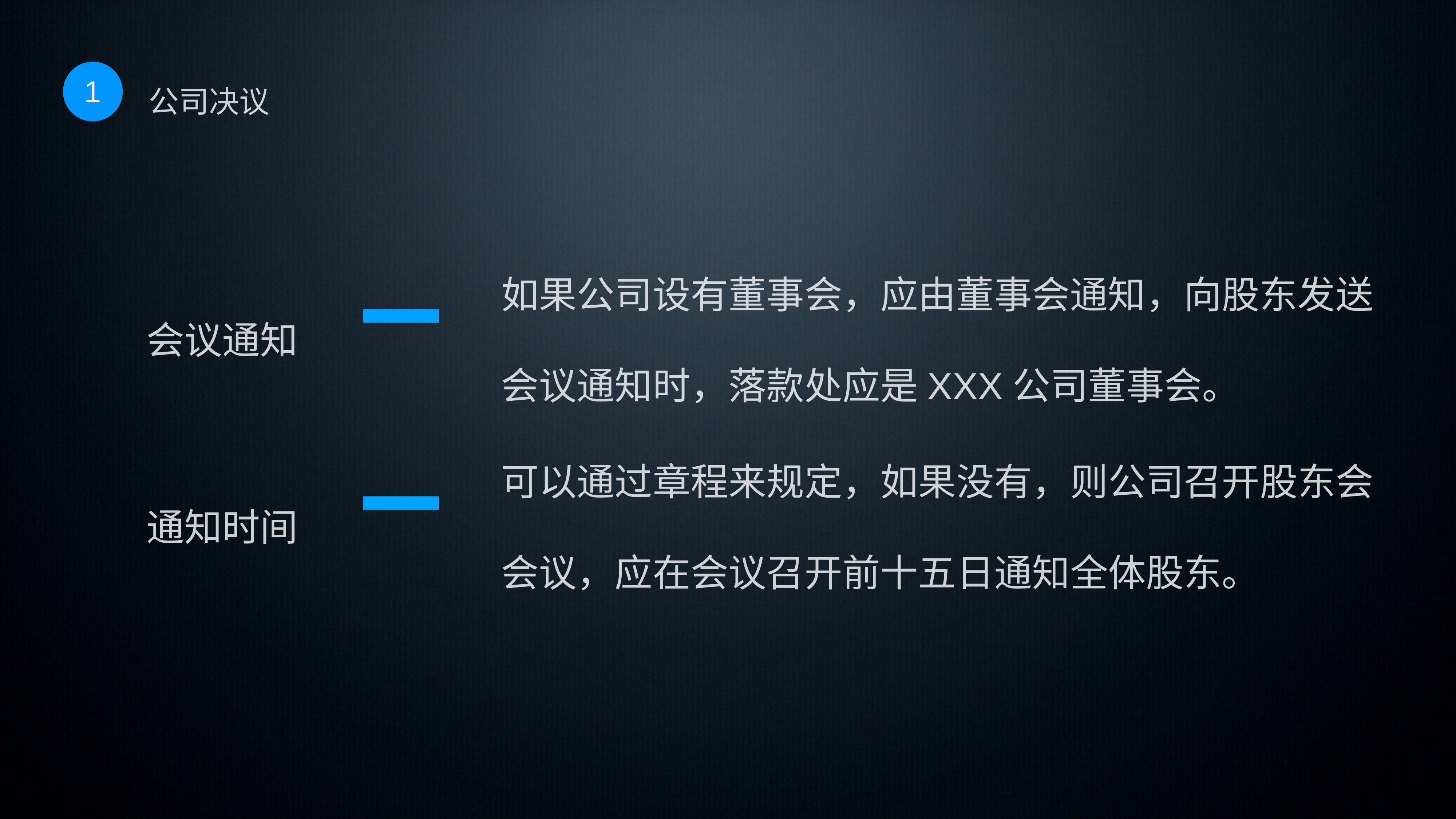

1
公司决议
如果公司设有董事会，应由董事会通知，向股东发送会议通知时，落款处应是XXX公司董事会。
会议通知

可以通过章程来规定，如果没有，则公司召开股东会会议，应在会议召开前十五日通知全体股东。
通知时间